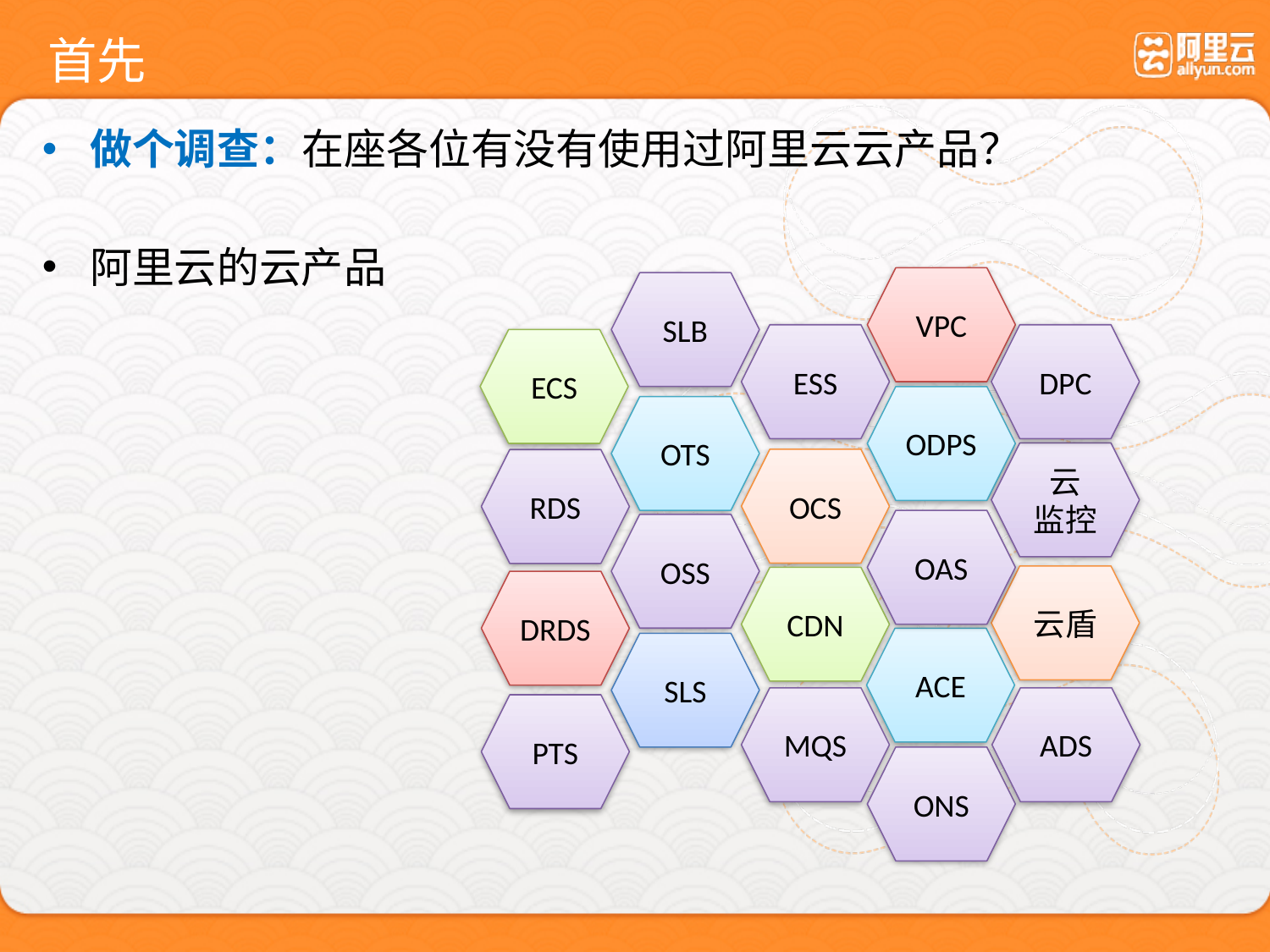

# 首先
做个调查：在座各位有没有使用过阿里云云产品？

阿里云的云产品

VPC
SLB
DPC
ESS
ECS
ODPS
OTS
云
监控
OCS
RDS
OAS
OSS
云盾
CDN
DRDS
ACE
SLS
MQS
ADS
PTS
ONS